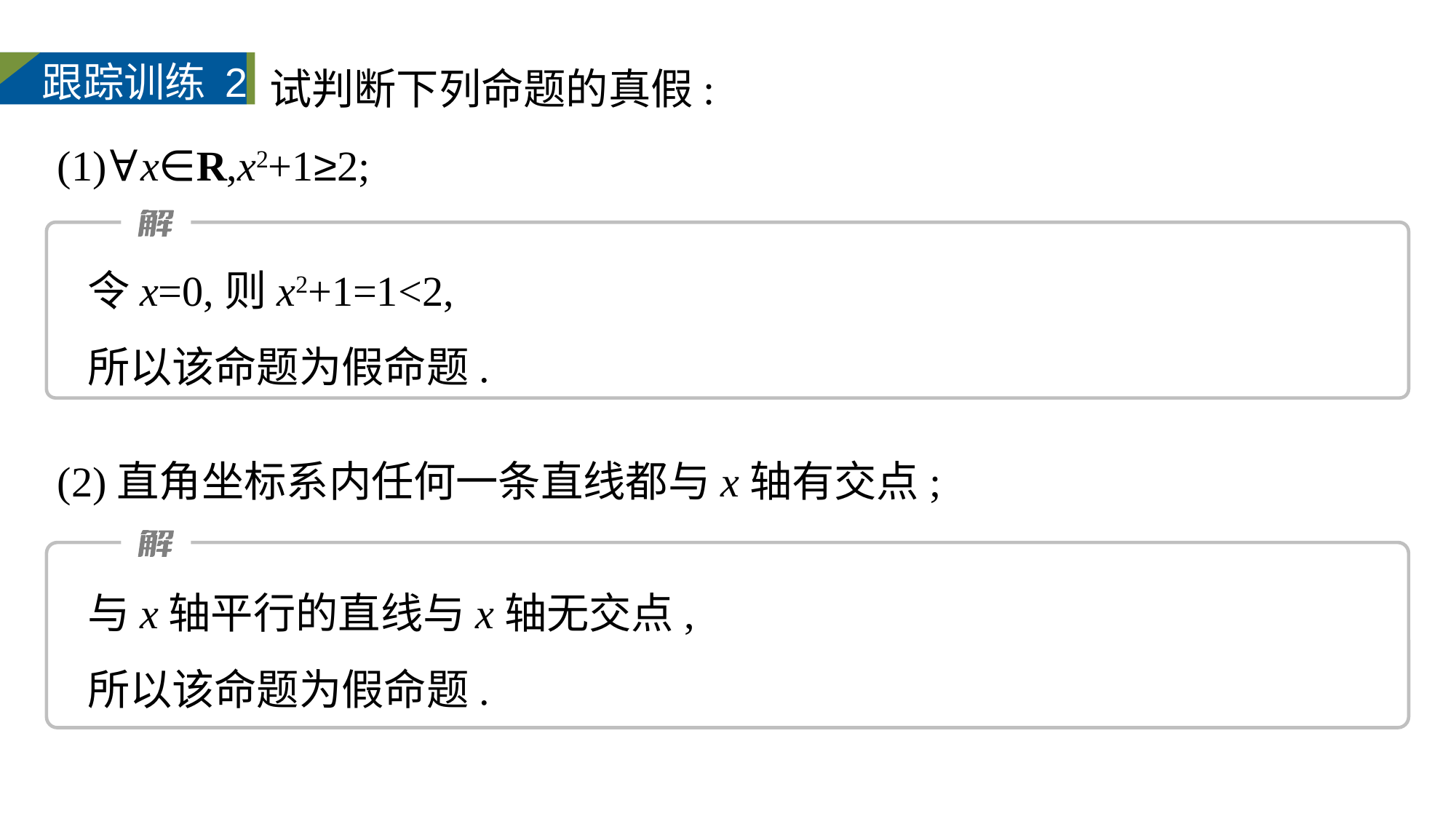

试判断下列命题的真假:
(1)∀x∈R,x2+1≥2;
跟踪训练 2

令x=0,则x2+1=1<2,
所以该命题为假命题.
(2)直角坐标系内任何一条直线都与x轴有交点;

与x轴平行的直线与x轴无交点,
所以该命题为假命题.